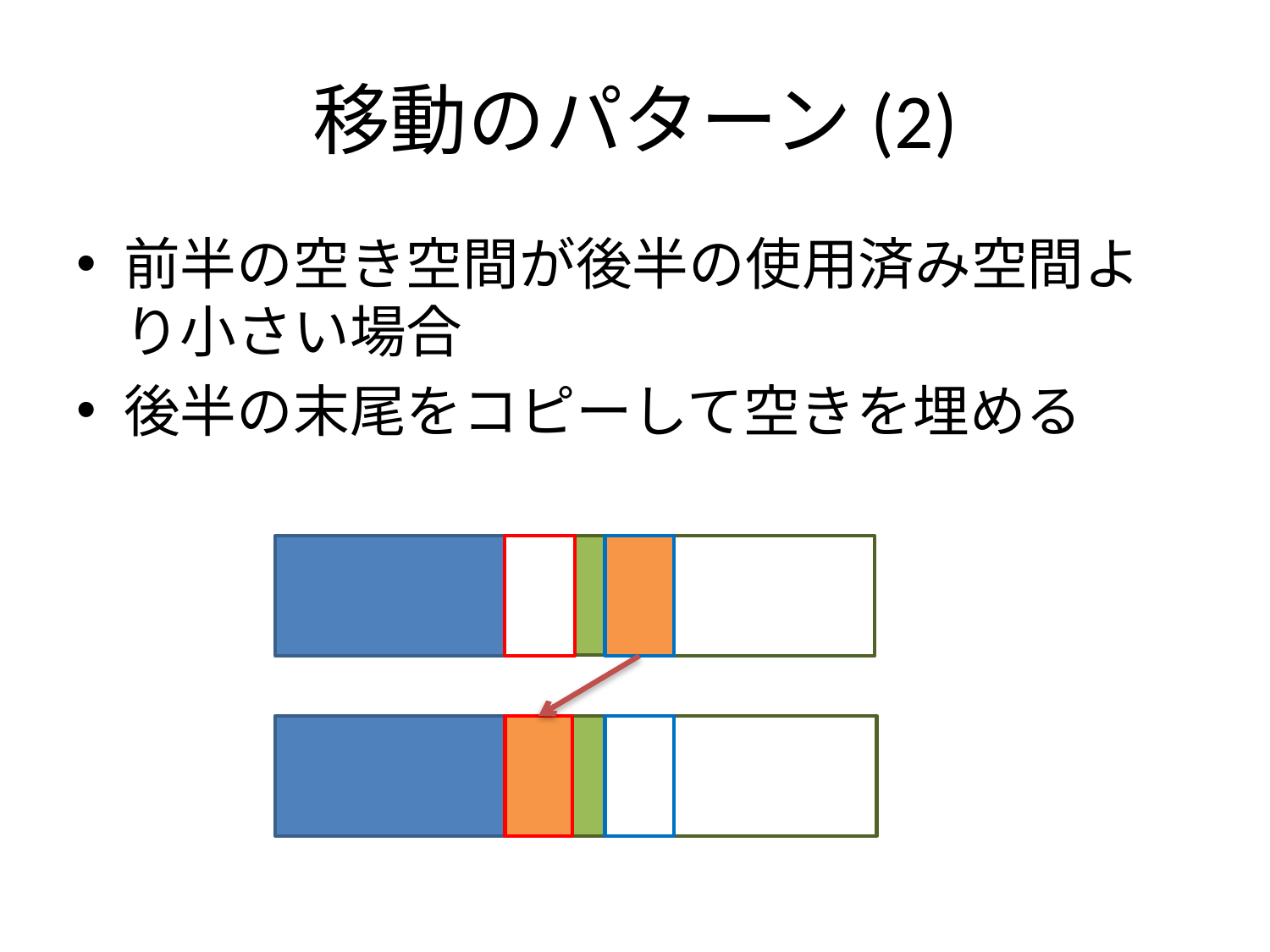

# 移動のパターン(2)
前半の空き空間が後半の使用済み空間より小さい場合
後半の末尾をコピーして空きを埋める